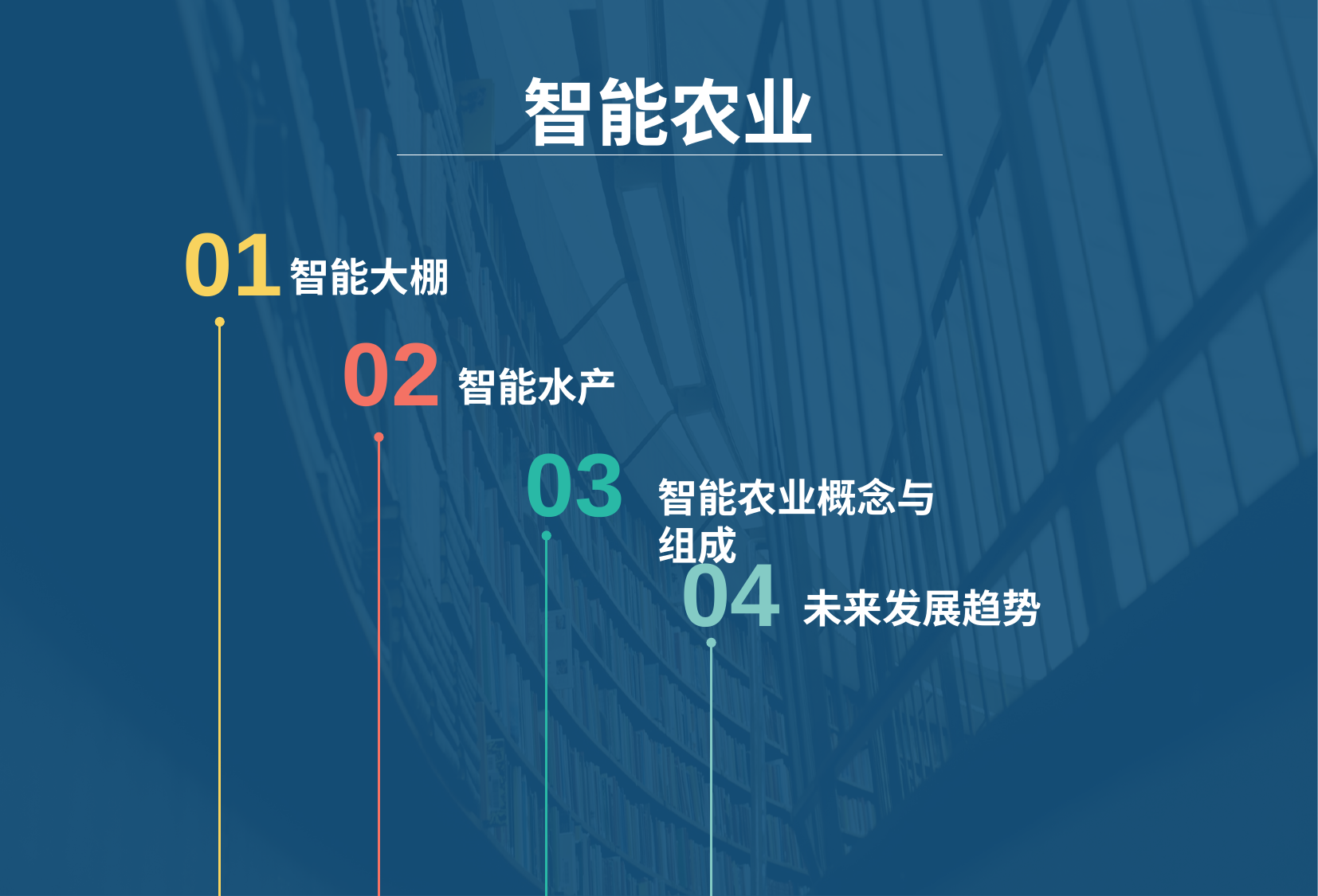

智能农业
01
智能大棚
02
智能水产
03
智能农业概念与组成
04
未来发展趋势